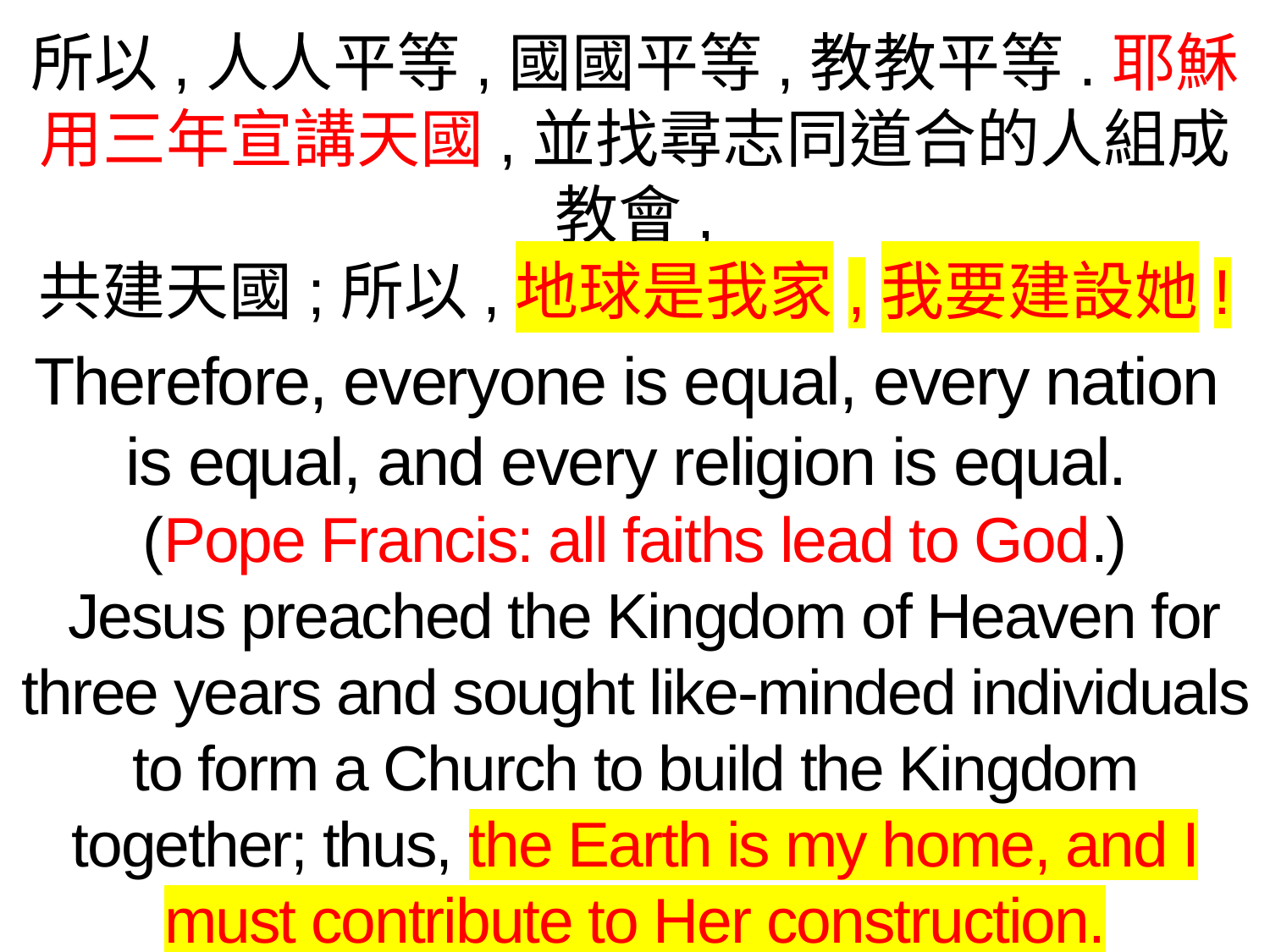

所以,人人平等,國國平等,教教平等.耶穌用三年宣講天國,並找尋志同道合的人組成教會,
共建天國;所以,地球是我家,我要建設她!
Therefore, everyone is equal, every nation
is equal, and every religion is equal.
(Pope Francis: all faiths lead to God.)
 Jesus preached the Kingdom of Heaven for three years and sought like-minded individuals to form a Church to build the Kingdom together; thus, the Earth is my home, and I must contribute to Her construction.